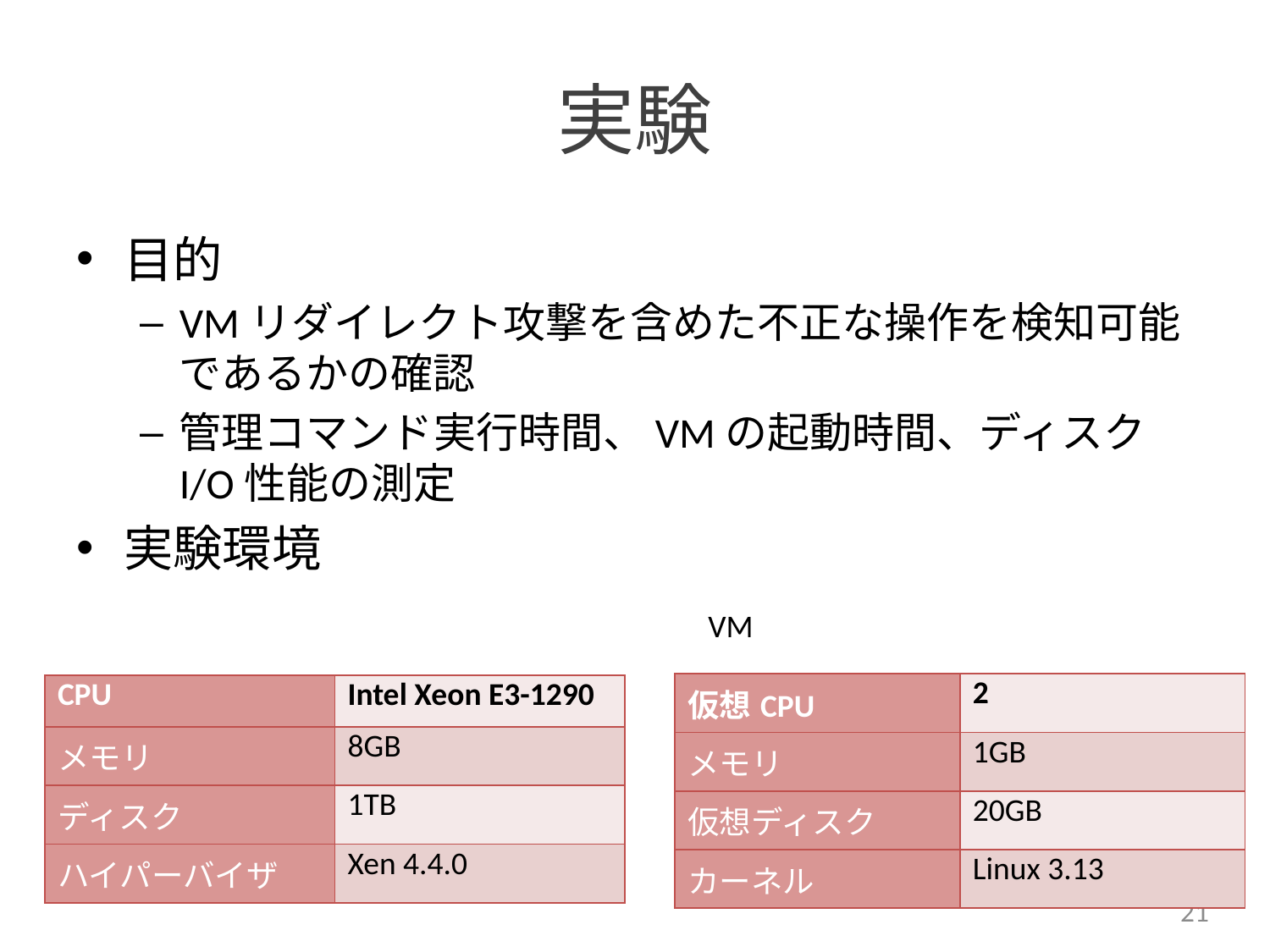

# 実験
目的
VMリダイレクト攻撃を含めた不正な操作を検知可能であるかの確認
管理コマンド実行時間、VMの起動時間、ディスクI/O性能の測定
実験環境

VM
| 仮想CPU | 2 |
| --- | --- |
| メモリ | 1GB |
| 仮想ディスク | 20GB |
| カーネル | Linux 3.13 |
| CPU | Intel Xeon E3-1290 |
| --- | --- |
| メモリ | 8GB |
| ディスク | 1TB |
| ハイパーバイザ | Xen 4.4.0 |
21